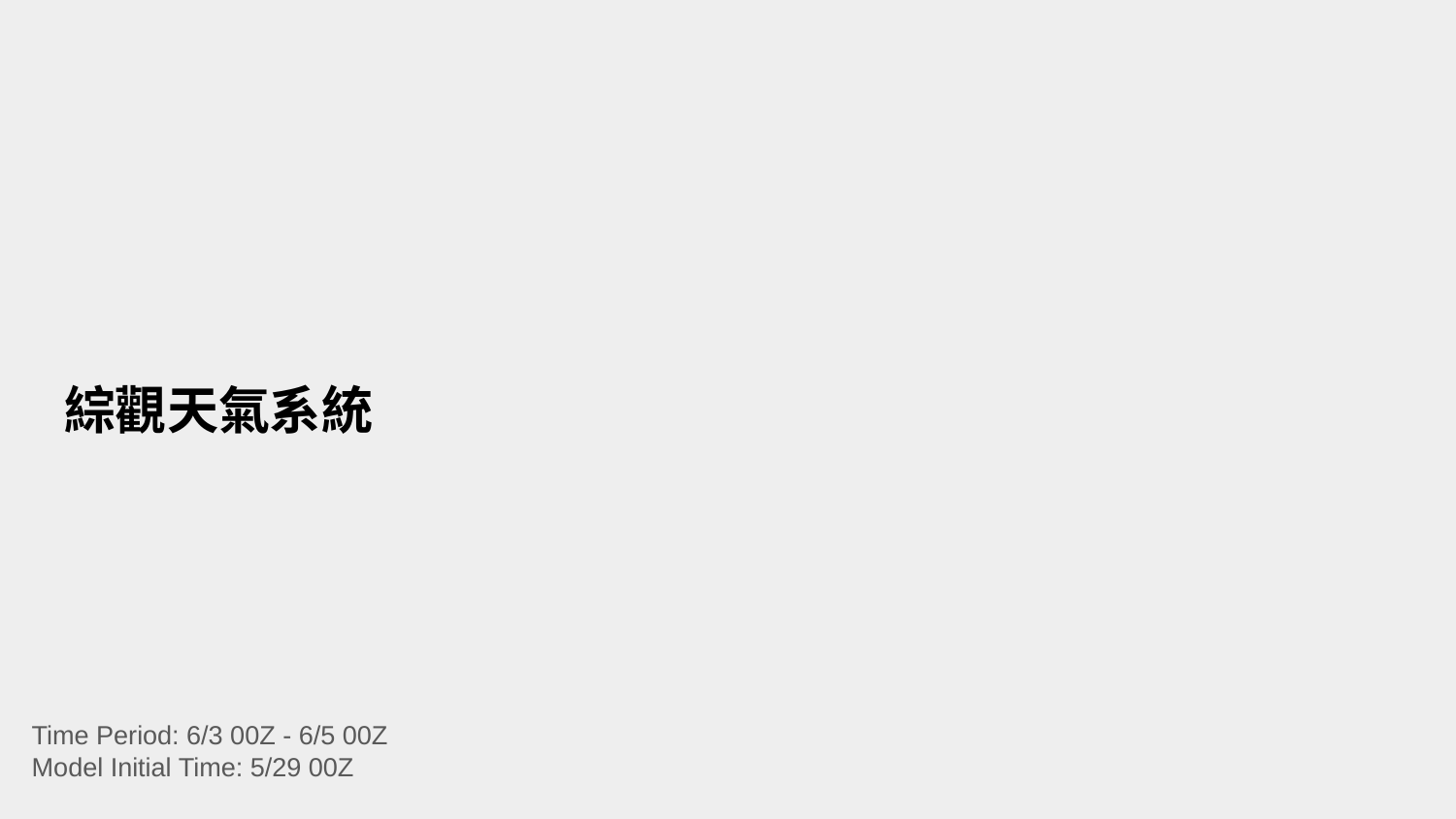

# 綜觀天氣系統
Time Period: 6/3 00Z - 6/5 00Z
Model Initial Time: 5/29 00Z